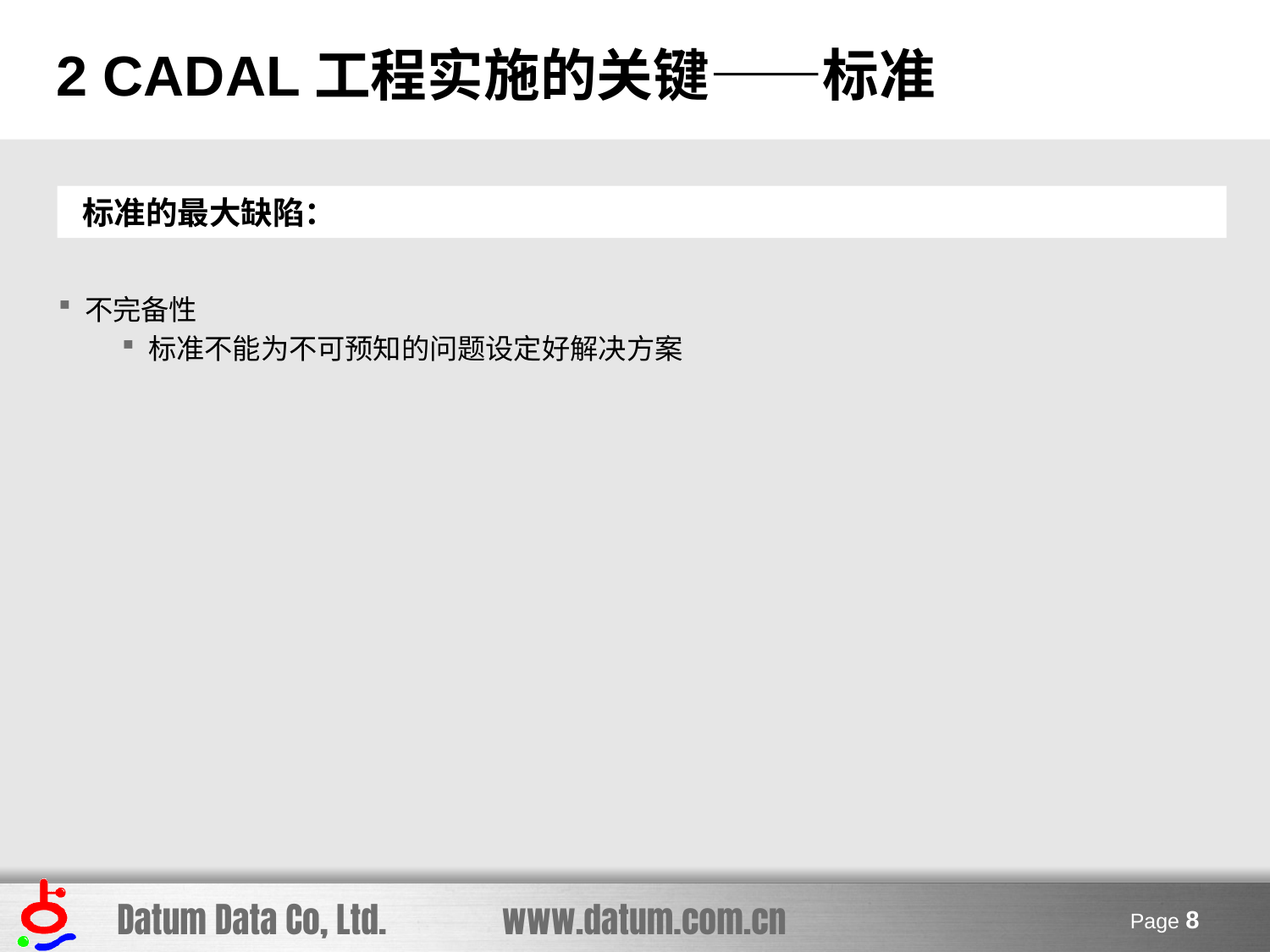

2 CADAL工程实施的关键——标准
标准的最大缺陷：

不完备性
标准不能为不可预知的问题设定好解决方案

Page 8